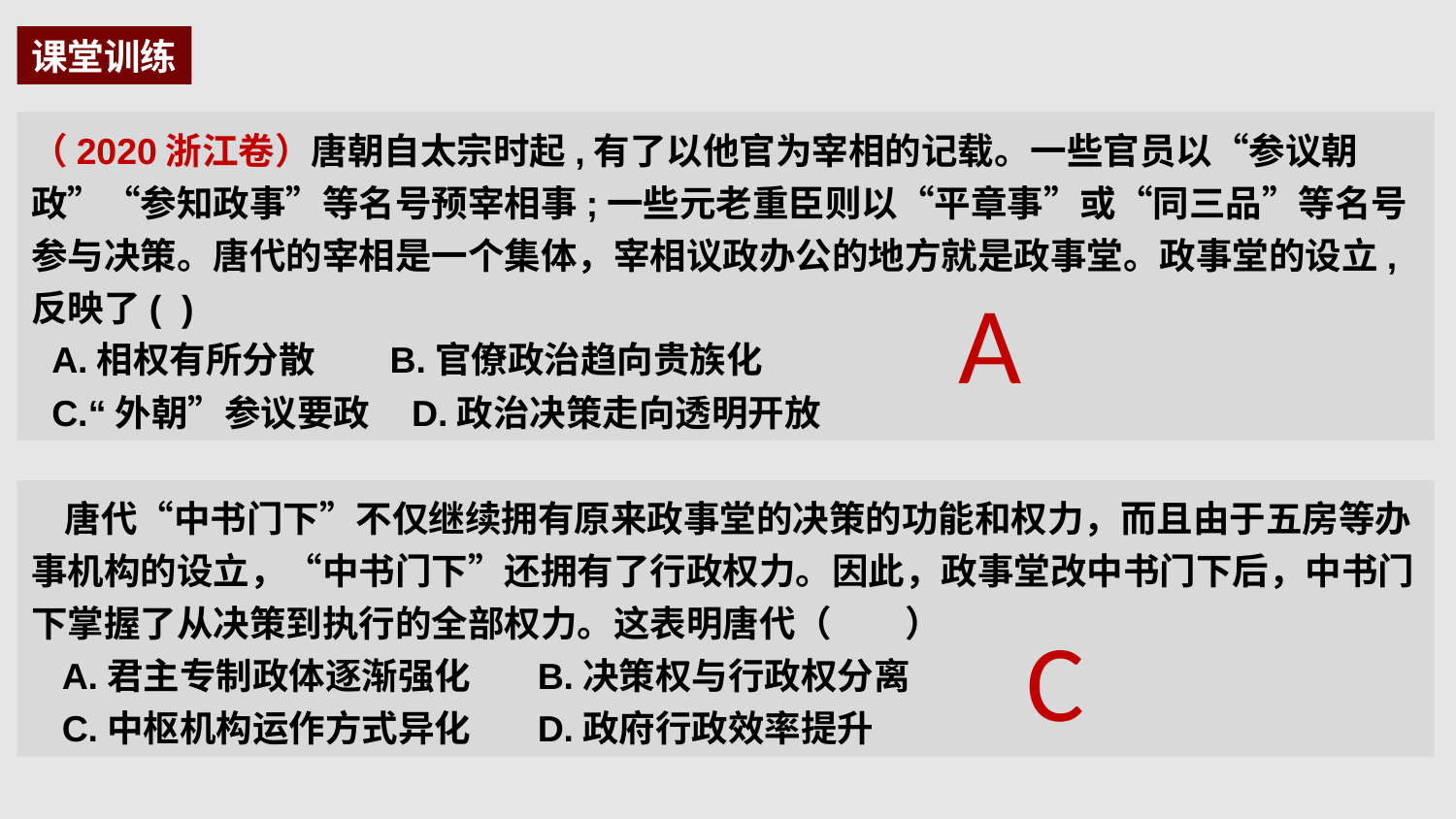

课堂训练
（2020浙江卷）唐朝自太宗时起,有了以他官为宰相的记载。一些官员以“参议朝政”“参知政事”等名号预宰相事;一些元老重臣则以“平章事”或“同三品”等名号参与决策。唐代的宰相是一个集体，宰相议政办公的地方就是政事堂。政事堂的设立,反映了(  )
  A.相权有所分散        B.官僚政治趋向贵族化
  C.“外朝”参议要政    D.政治决策走向透明开放
点击添加文本
A
点击添加文本
   唐代“中书门下”不仅继续拥有原来政事堂的决策的功能和权力，而且由于五房等办事机构的设立，“中书门下”还拥有了行政权力。因此，政事堂改中书门下后，中书门下掌握了从决策到执行的全部权力。这表明唐代（　　）
   A.君主专制政体逐渐强化       B.决策权与行政权分离
   C.中枢机构运作方式异化       D.政府行政效率提升
点击添加文本
C
点击添加文本